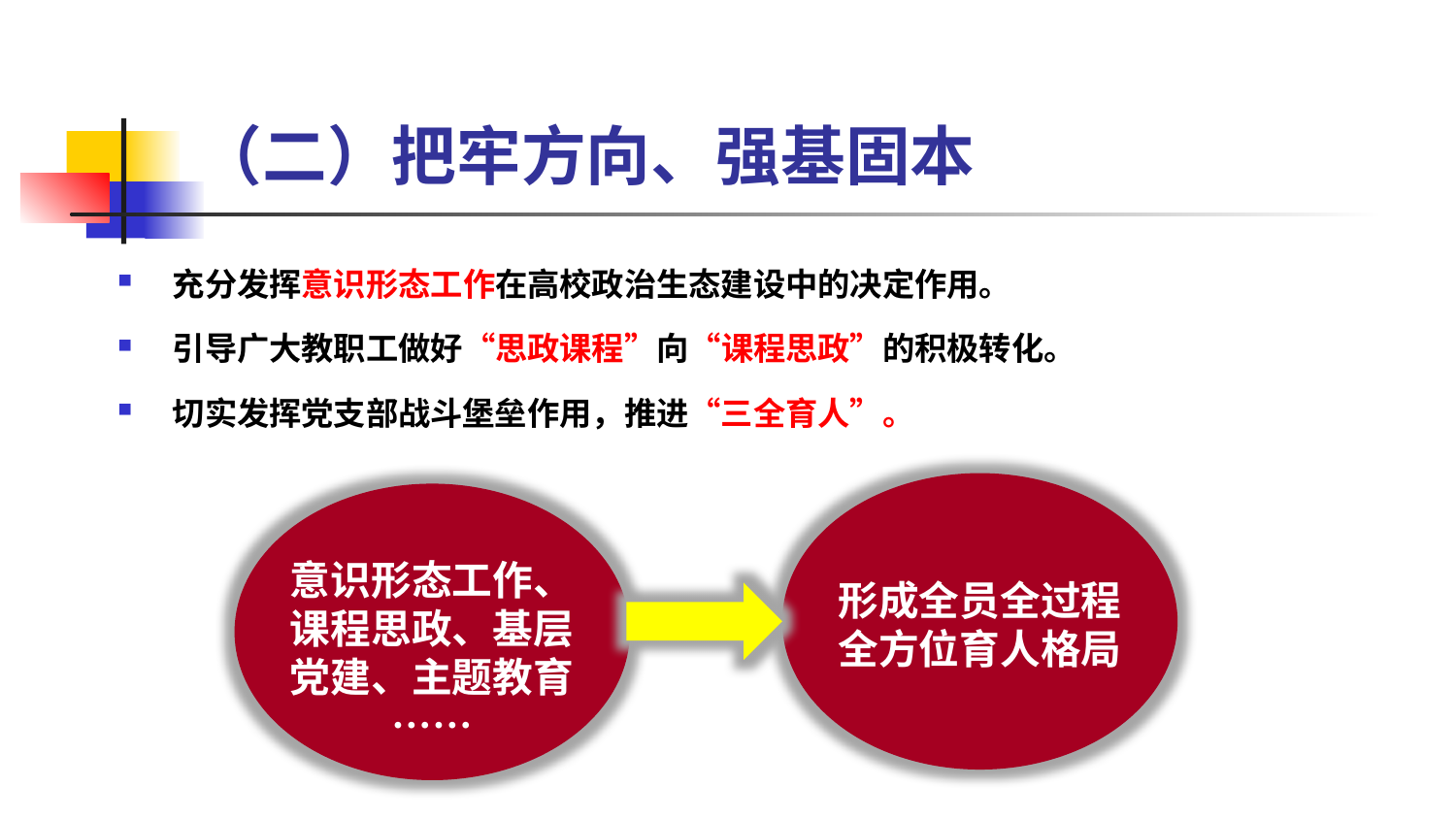

# （二）把牢方向、强基固本
充分发挥意识形态工作在高校政治生态建设中的决定作用。
引导广大教职工做好“思政课程”向“课程思政”的积极转化。
切实发挥党支部战斗堡垒作用，推进“三全育人”。

意识形态工作、课程思政、基层党建、主题教育……
形成全员全过程全方位育人格局